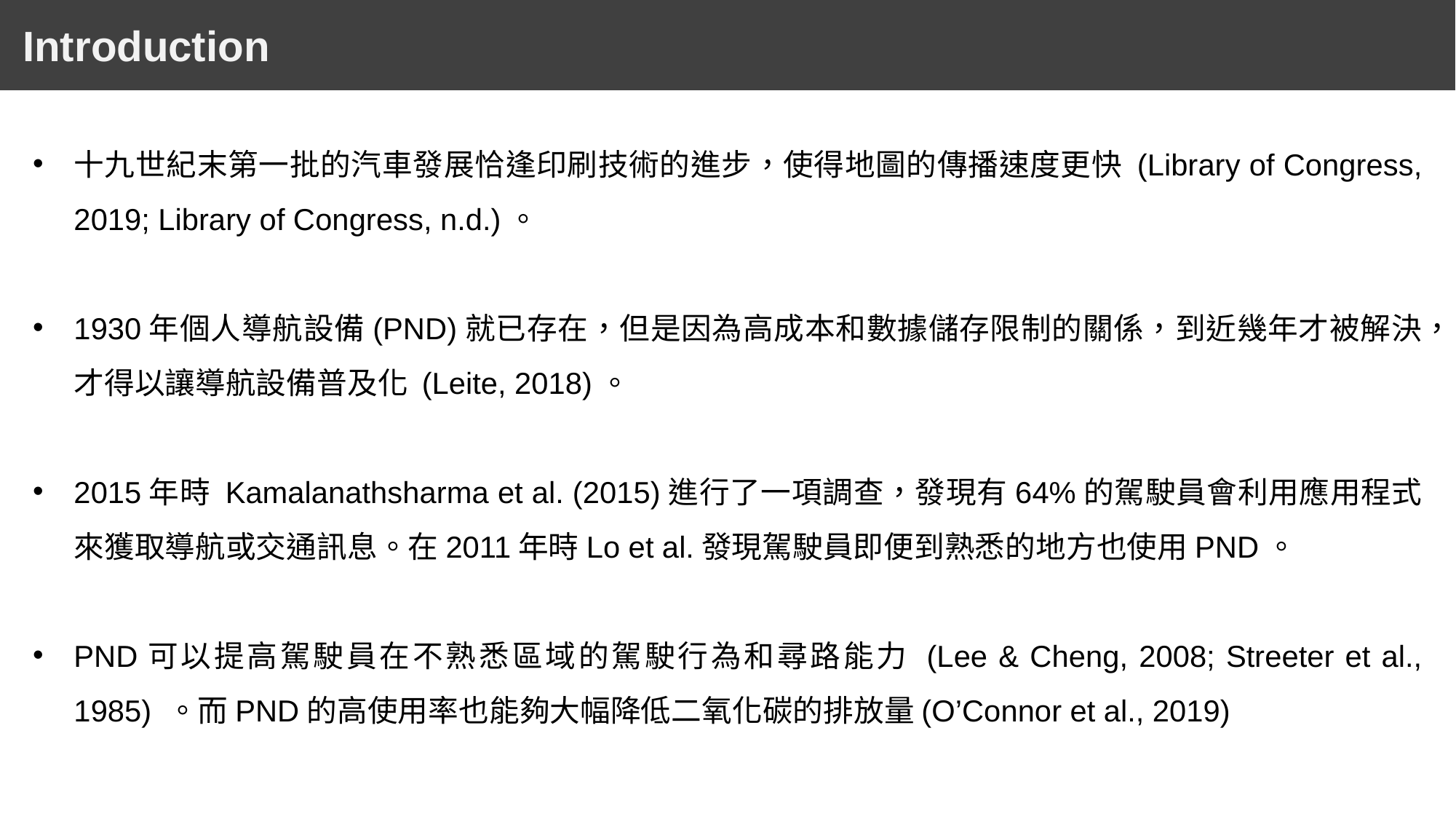

Introduction
十九世紀末第一批的汽車發展恰逢印刷技術的進步，使得地圖的傳播速度更快 (Library of Congress, 2019; Library of Congress, n.d.)。

1930年個人導航設備(PND)就已存在，但是因為高成本和數據儲存限制的關係，到近幾年才被解決，才得以讓導航設備普及化 (Leite, 2018)。

2015年時 Kamalanathsharma et al. (2015)進行了一項調查，發現有64%的駕駛員會利用應用程式來獲取導航或交通訊息。在2011年時Lo et al.發現駕駛員即便到熟悉的地方也使用PND。

PND可以提高駕駛員在不熟悉區域的駕駛行為和尋路能力 (Lee & Cheng, 2008; Streeter et al., 1985) 。而PND的高使用率也能夠大幅降低二氧化碳的排放量(O’Connor et al., 2019)